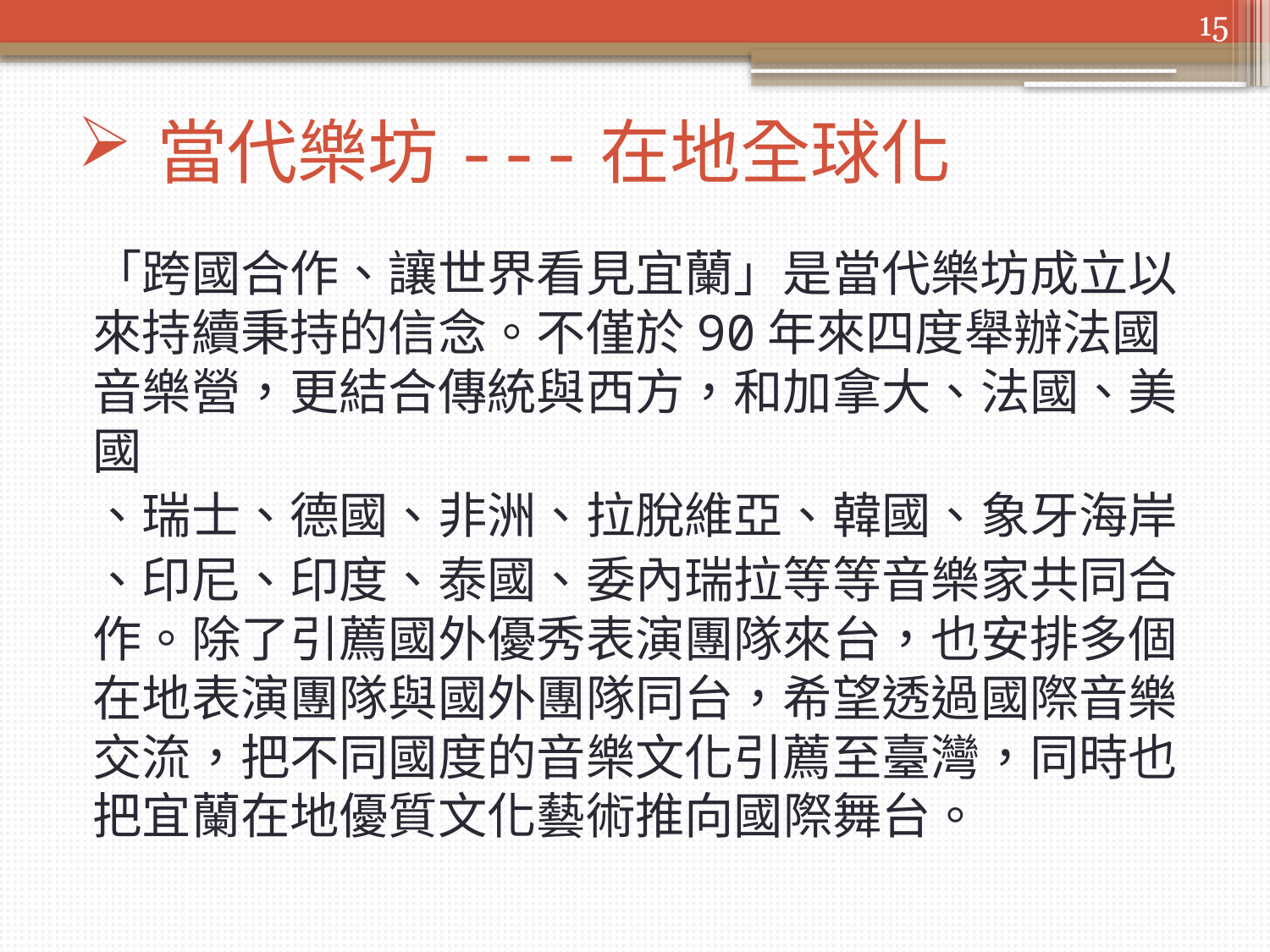

15
# 當代樂坊---在地全球化
「跨國合作、讓世界看見宜蘭」是當代樂坊成立以來持續秉持的信念。不僅於90年來四度舉辦法國音樂營，更結合傳統與西方，和加拿大、法國、美國
、瑞士、德國、非洲、拉脫維亞、韓國、象牙海岸
、印尼、印度、泰國、委內瑞拉等等音樂家共同合作。除了引薦國外優秀表演團隊來台，也安排多個在地表演團隊與國外團隊同台，希望透過國際音樂交流，把不同國度的音樂文化引薦至臺灣，同時也把宜蘭在地優質文化藝術推向國際舞台。